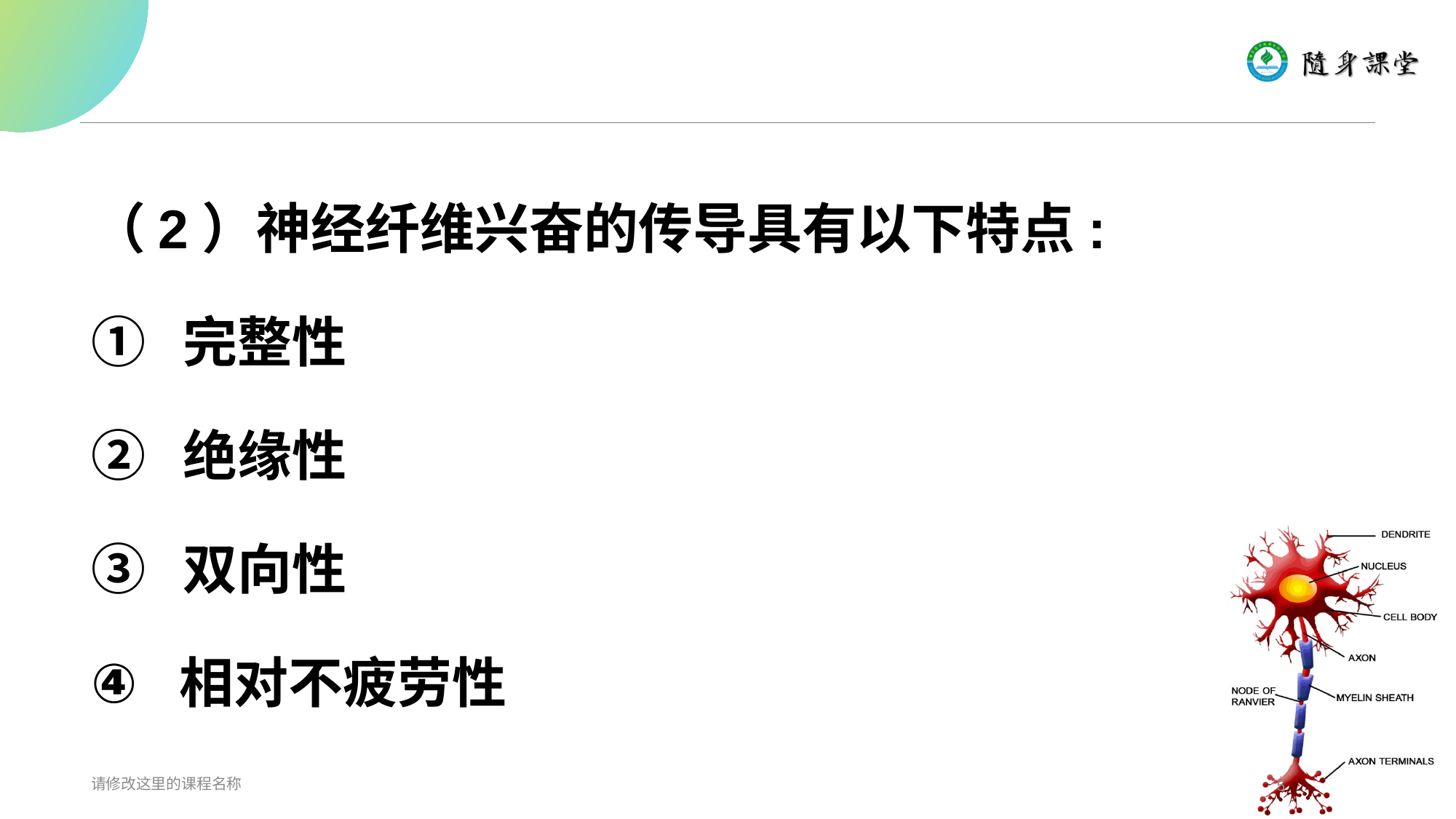

#
（2）神经纤维兴奋的传导具有以下特点:
①  完整性
②  绝缘性
③  双向性
相对不疲劳性

请修改这里的课程名称
5